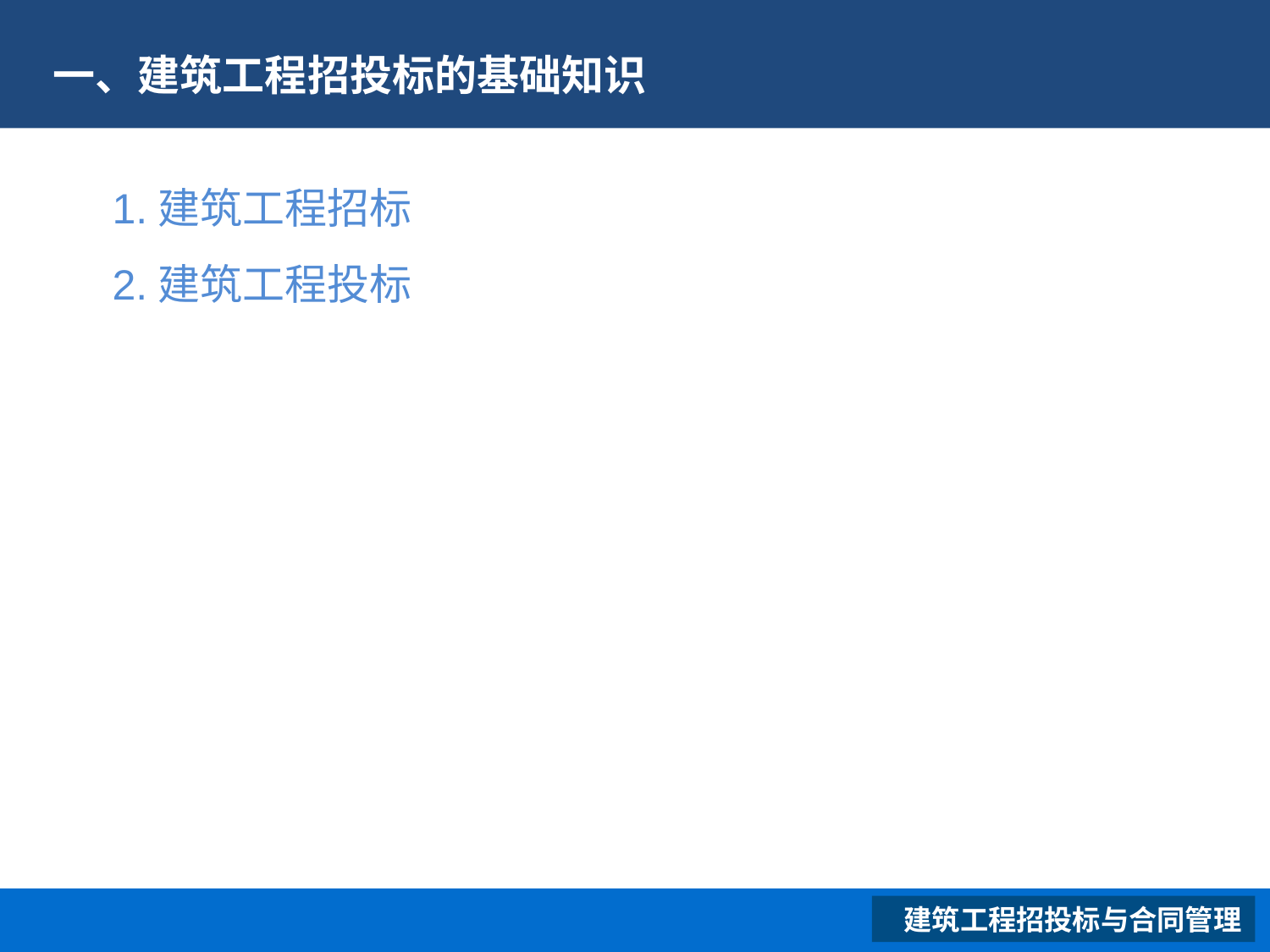

# 一、建筑工程招投标的基础知识
1.建筑工程招标
2.建筑工程投标

  建筑工程招投标与合同管理
XXXXXXXXXXXXXXXXXX